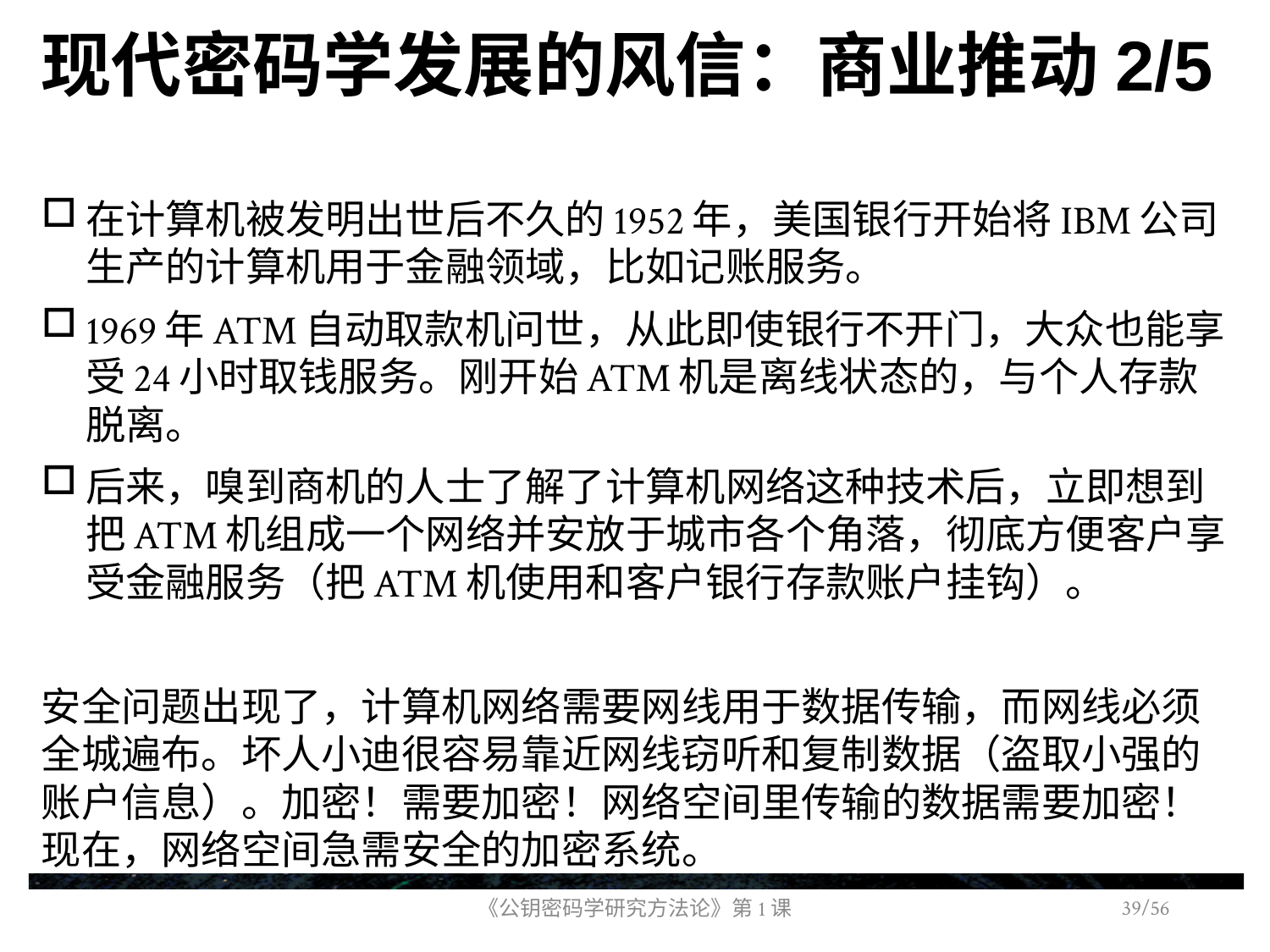

# 现代密码学发展的风信：商业推动2/5
在计算机被发明出世后不久的1952年，美国银行开始将IBM公司生产的计算机用于金融领域，比如记账服务。
1969年ATM自动取款机问世，从此即使银行不开门，大众也能享受24小时取钱服务。刚开始ATM机是离线状态的，与个人存款脱离。
后来，嗅到商机的人士了解了计算机网络这种技术后，立即想到把ATM机组成一个网络并安放于城市各个角落，彻底方便客户享受金融服务（把ATM机使用和客户银行存款账户挂钩）。

安全问题出现了，计算机网络需要网线用于数据传输，而网线必须全城遍布。坏人小迪很容易靠近网线窃听和复制数据（盗取小强的账户信息）。加密！需要加密！网络空间里传输的数据需要加密！现在，网络空间急需安全的加密系统。
《公钥密码学研究方法论》第1课
39/56